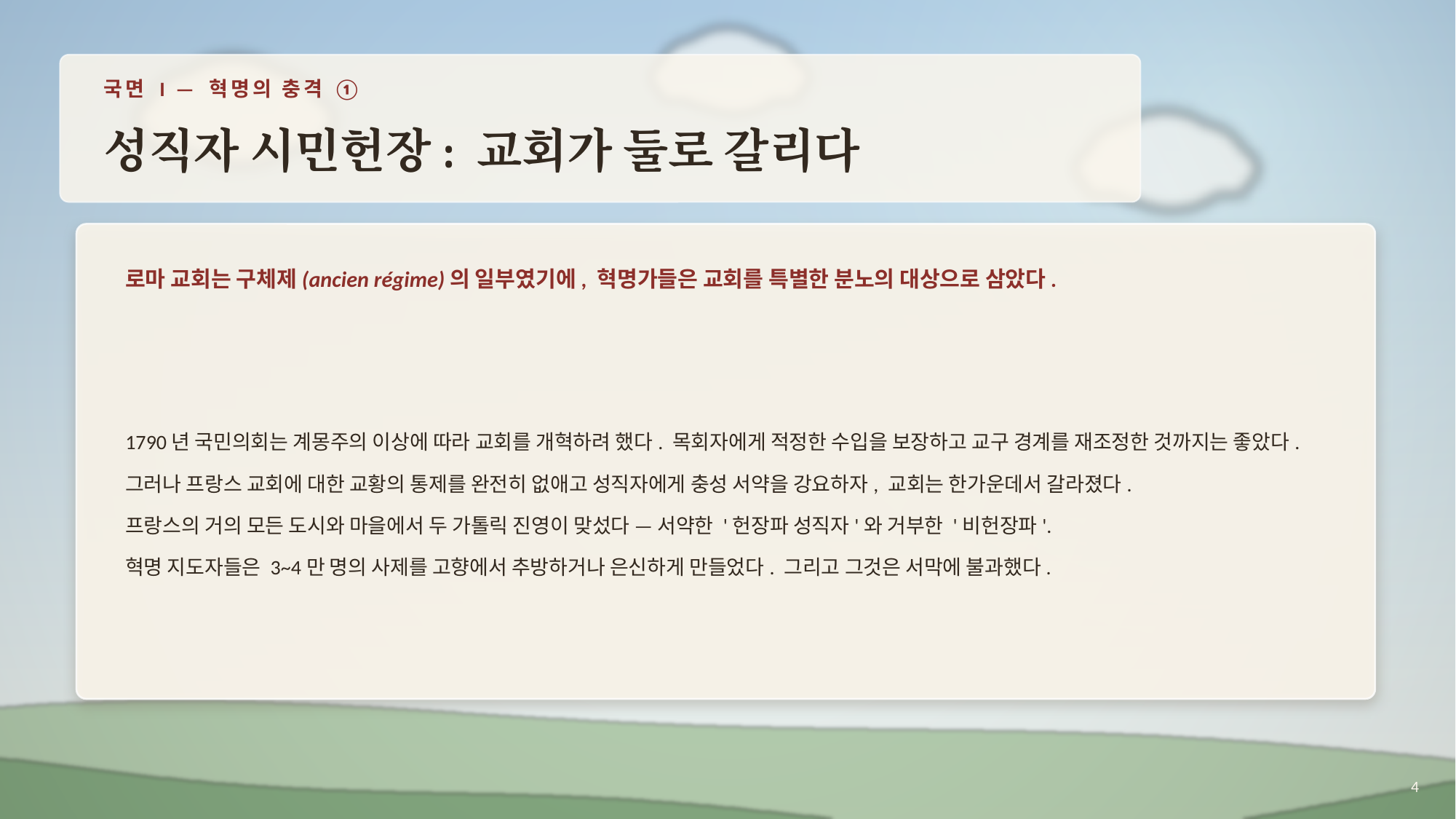

국면 I — 혁명의 충격 ①
성직자 시민헌장: 교회가 둘로 갈리다

로마 교회는 구체제(ancien régime)의 일부였기에, 혁명가들은 교회를 특별한 분노의 대상으로 삼았다.
1790년 국민의회는 계몽주의 이상에 따라 교회를 개혁하려 했다. 목회자에게 적정한 수입을 보장하고 교구 경계를 재조정한 것까지는 좋았다.
그러나 프랑스 교회에 대한 교황의 통제를 완전히 없애고 성직자에게 충성 서약을 강요하자, 교회는 한가운데서 갈라졌다.
프랑스의 거의 모든 도시와 마을에서 두 가톨릭 진영이 맞섰다 — 서약한 '헌장파 성직자'와 거부한 '비헌장파'.
혁명 지도자들은 3~4만 명의 사제를 고향에서 추방하거나 은신하게 만들었다. 그리고 그것은 서막에 불과했다.
4